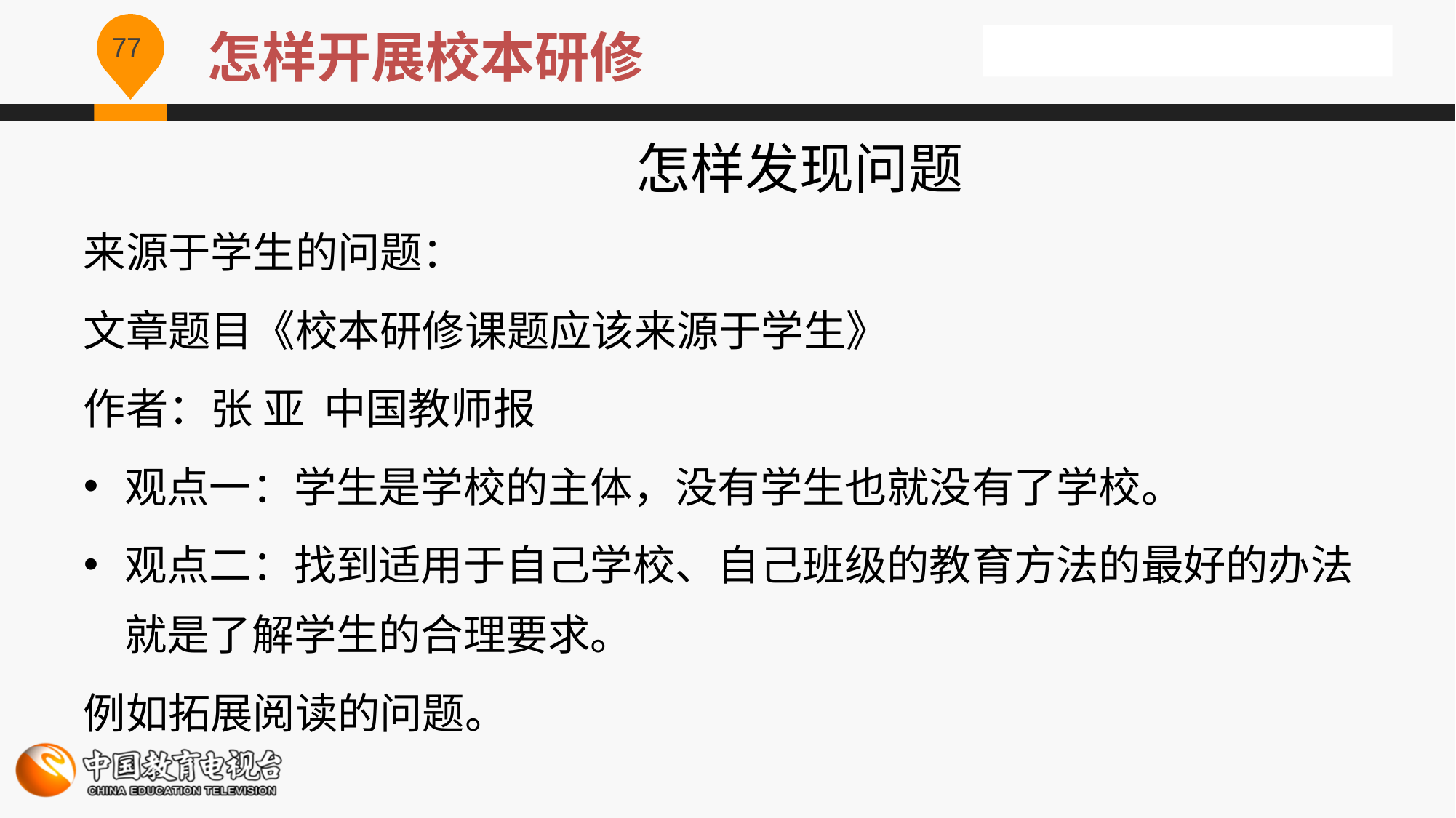

怎样开展校本研修
# 怎样发现问题
来源于学生的问题：
文章题目《校本研修课题应该来源于学生》
作者：张 亚  中国教师报
观点一：学生是学校的主体，没有学生也就没有了学校。
观点二：找到适用于自己学校、自己班级的教育方法的最好的办法就是了解学生的合理要求。
例如拓展阅读的问题。